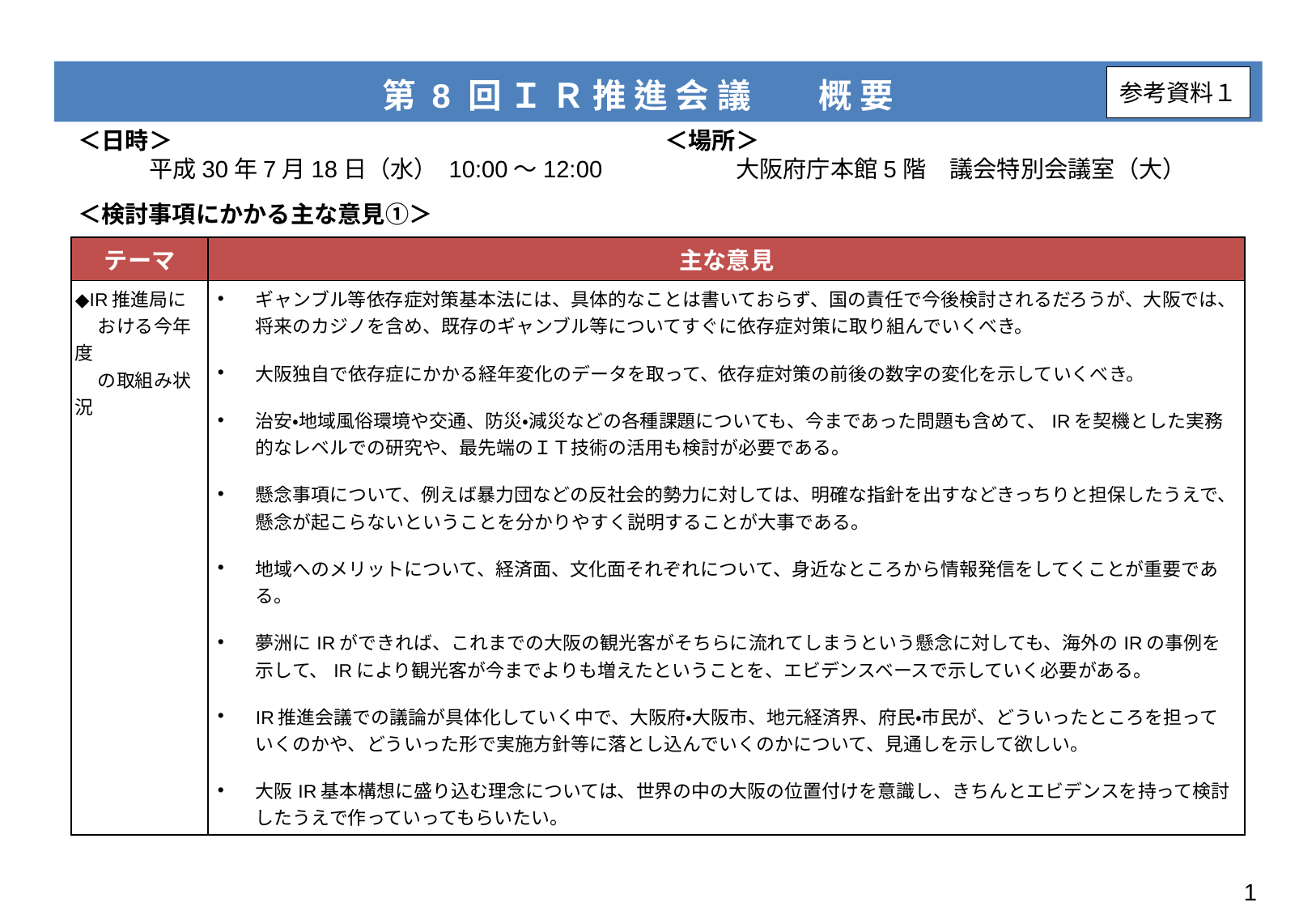

第 8 回 Ｉ Ｒ 推 進 会 議　　概 要
参考資料１
＜日時＞
　　　平成30年7月18日（水） 10:00～12:00
＜場所＞
　　　大阪府庁本館5階　議会特別会議室（大）
＜検討事項にかかる主な意見①＞
| テーマ | 主な意見 |
| --- | --- |
| ◆IR推進局に 　 おける今年度 　 の取組み状況 | ギャンブル等依存症対策基本法には、具体的なことは書いておらず、国の責任で今後検討されるだろうが、大阪では、将来のカジノを含め、既存のギャンブル等についてすぐに依存症対策に取り組んでいくべき。 大阪独自で依存症にかかる経年変化のデータを取って、依存症対策の前後の数字の変化を示していくべき。 治安・地域風俗環境や交通、防災・減災などの各種課題についても、今まであった問題も含めて、IRを契機とした実務的なレベルでの研究や、最先端のＩＴ技術の活用も検討が必要である。 懸念事項について、例えば暴力団などの反社会的勢力に対しては、明確な指針を出すなどきっちりと担保したうえで、懸念が起こらないということを分かりやすく説明することが大事である。 地域へのメリットについて、経済面、文化面それぞれについて、身近なところから情報発信をしてくことが重要である。 夢洲にIRができれば、これまでの大阪の観光客がそちらに流れてしまうという懸念に対しても、海外のIRの事例を示して、IRにより観光客が今までよりも増えたということを、エビデンスベースで示していく必要がある。 IR推進会議での議論が具体化していく中で、大阪府・大阪市、地元経済界、府民・市民が、どういったところを担っていくのかや、どういった形で実施方針等に落とし込んでいくのかについて、見通しを示して欲しい。 大阪IR基本構想に盛り込む理念については、世界の中の大阪の位置付けを意識し、きちんとエビデンスを持って検討したうえで作っていってもらいたい。 |
1